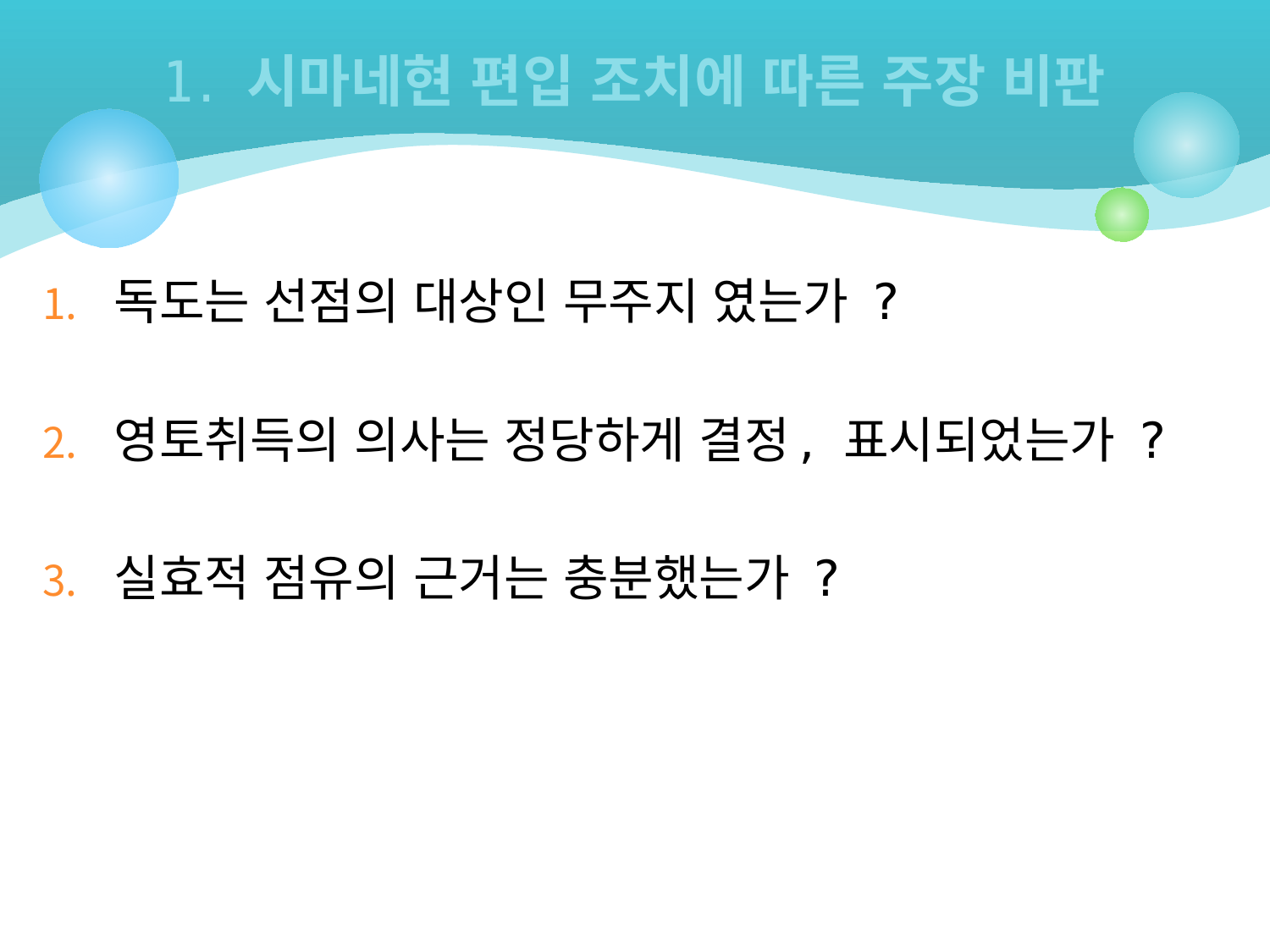

# 1. 시마네현 편입 조치에 따른 주장 비판
독도는 선점의 대상인 무주지 였는가 ?

영토취득의 의사는 정당하게 결정, 표시되었는가 ?

실효적 점유의 근거는 충분했는가 ?